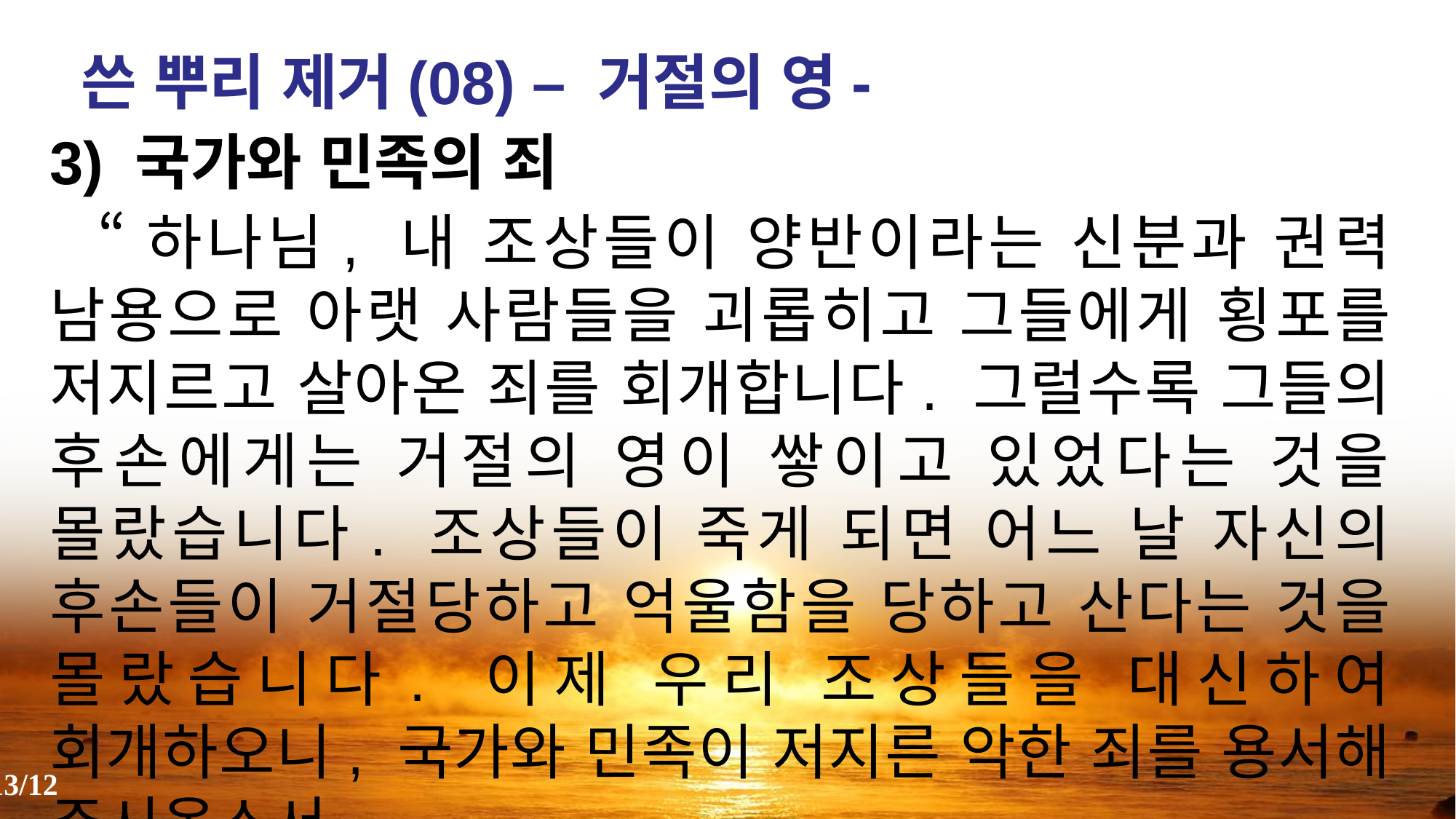

쓴 뿌리 제거(08) – 거절의 영-
3) 국가와 민족의 죄
  “하나님, 내 조상들이 양반이라는 신분과 권력 남용으로 아랫 사람들을 괴롭히고 그들에게 횡포를 저지르고 살아온 죄를 회개합니다. 그럴수록 그들의 후손에게는 거절의 영이 쌓이고 있었다는 것을 몰랐습니다. 조상들이 죽게 되면 어느 날 자신의 후손들이 거절당하고 억울함을 당하고 산다는 것을 몰랐습니다. 이제 우리 조상들을 대신하여 회개하오니, 국가와 민족이 저지른 악한 죄를 용서해 주시옵소서.